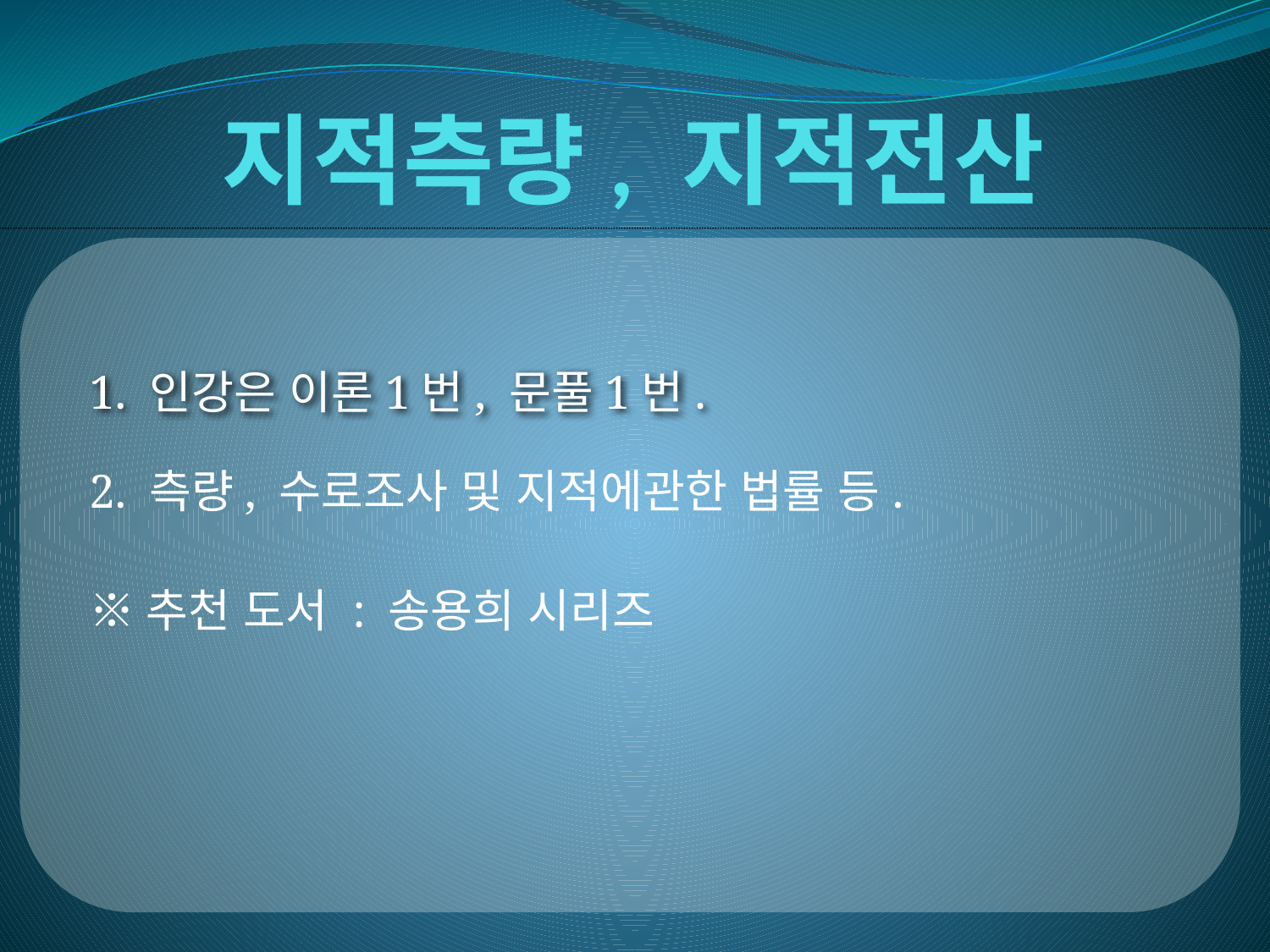

# 지적측량, 지적전산

1. 인강은 이론1번, 문풀1번.
2. 측량, 수로조사 및 지적에관한 법률 등.

※추천 도서 : 송용희 시리즈